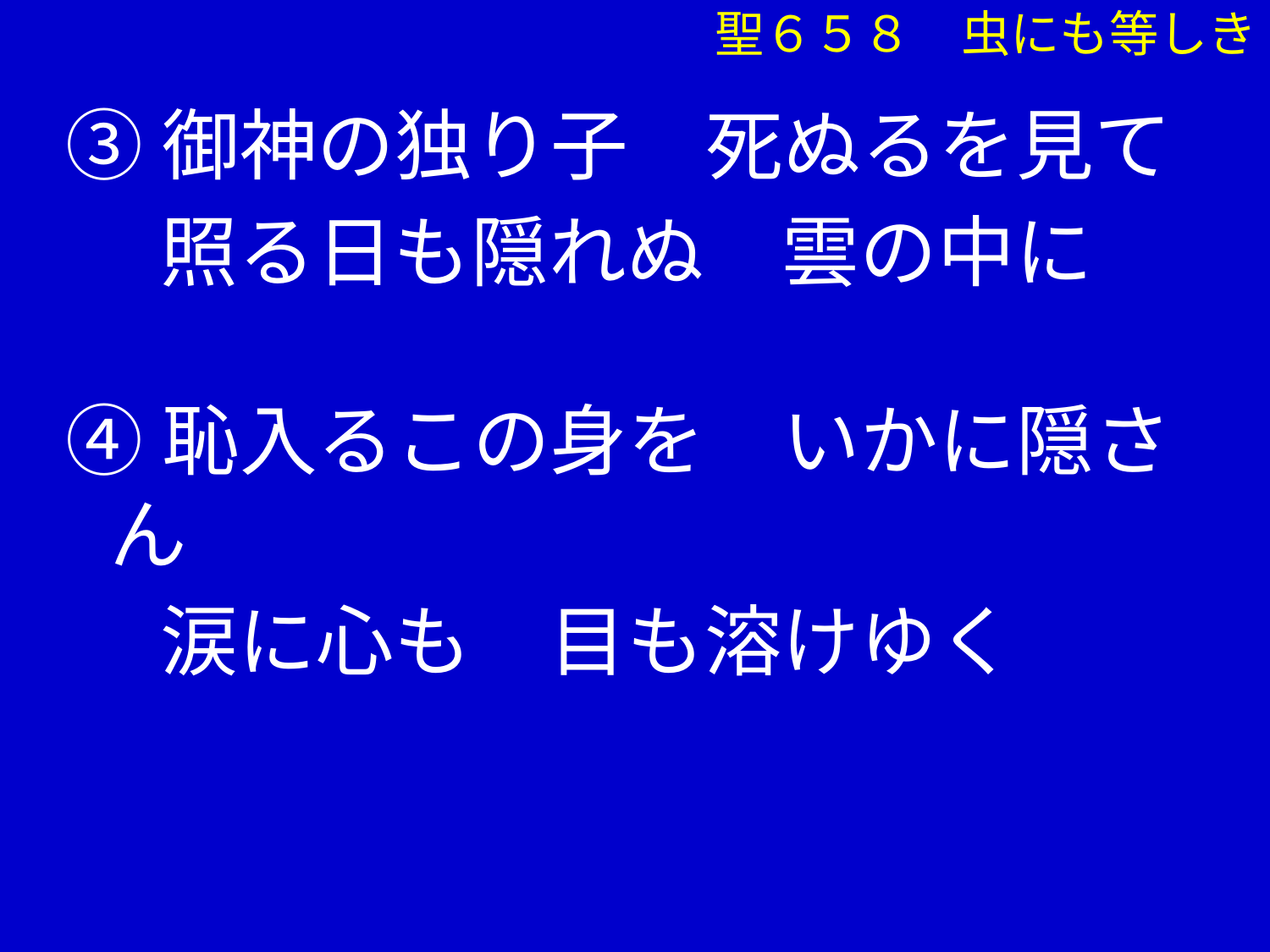

聖６５８　虫にも等しき
③御神の独り子　死ぬるを見て
　 照る日も隠れぬ　雲の中に

④恥入るこの身を　いかに隠さん
　 涙に心も　目も溶けゆく